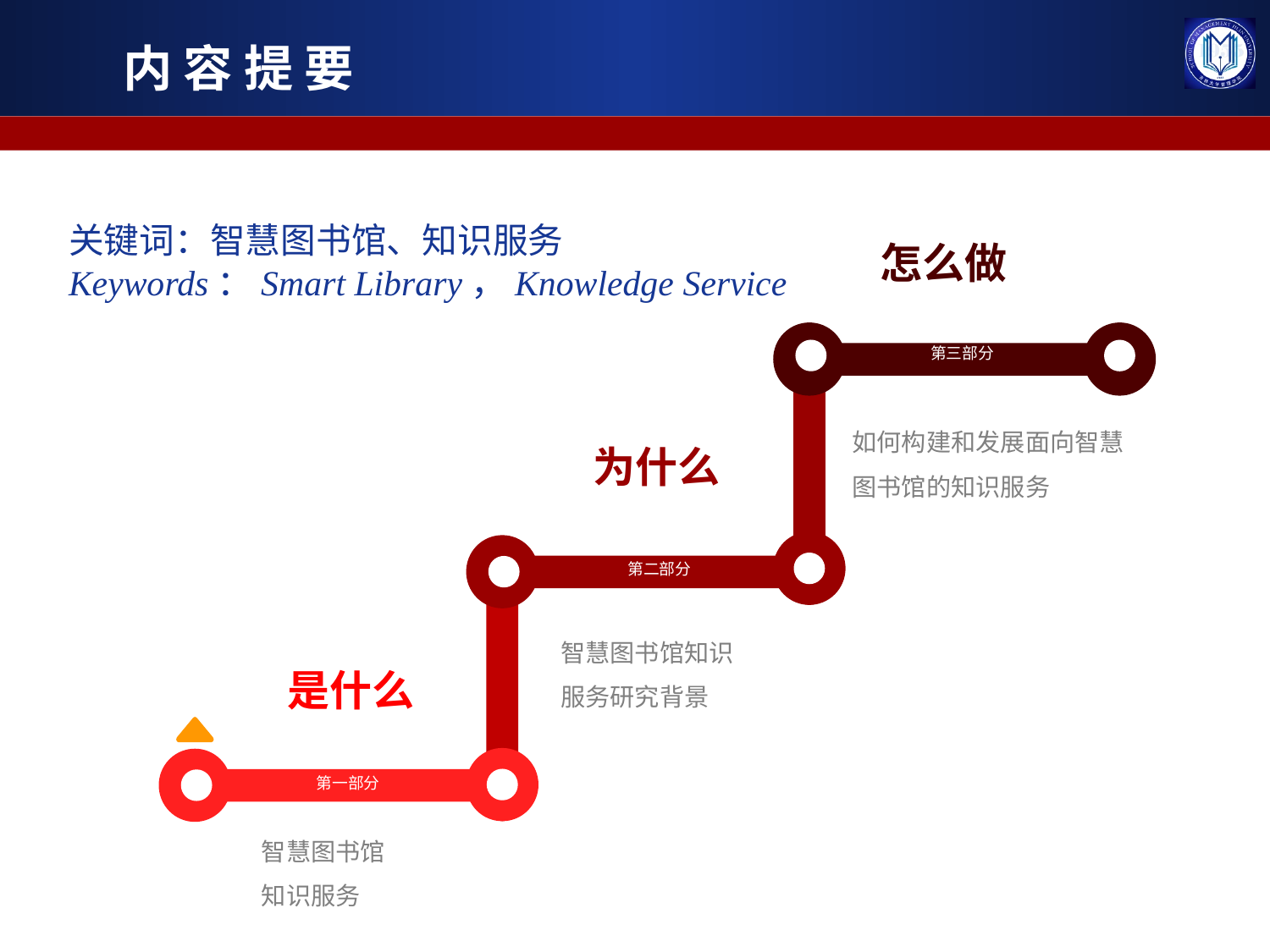

内 容 提 要

关键词：智慧图书馆、知识服务
Keywords：Smart Library，Knowledge Service
怎么做

第三部分

第二部分

第一部分

如何构建和发展面向智慧图书馆的知识服务
为什么
智慧图书馆知识
服务研究背景
是什么
智慧图书馆
知识服务